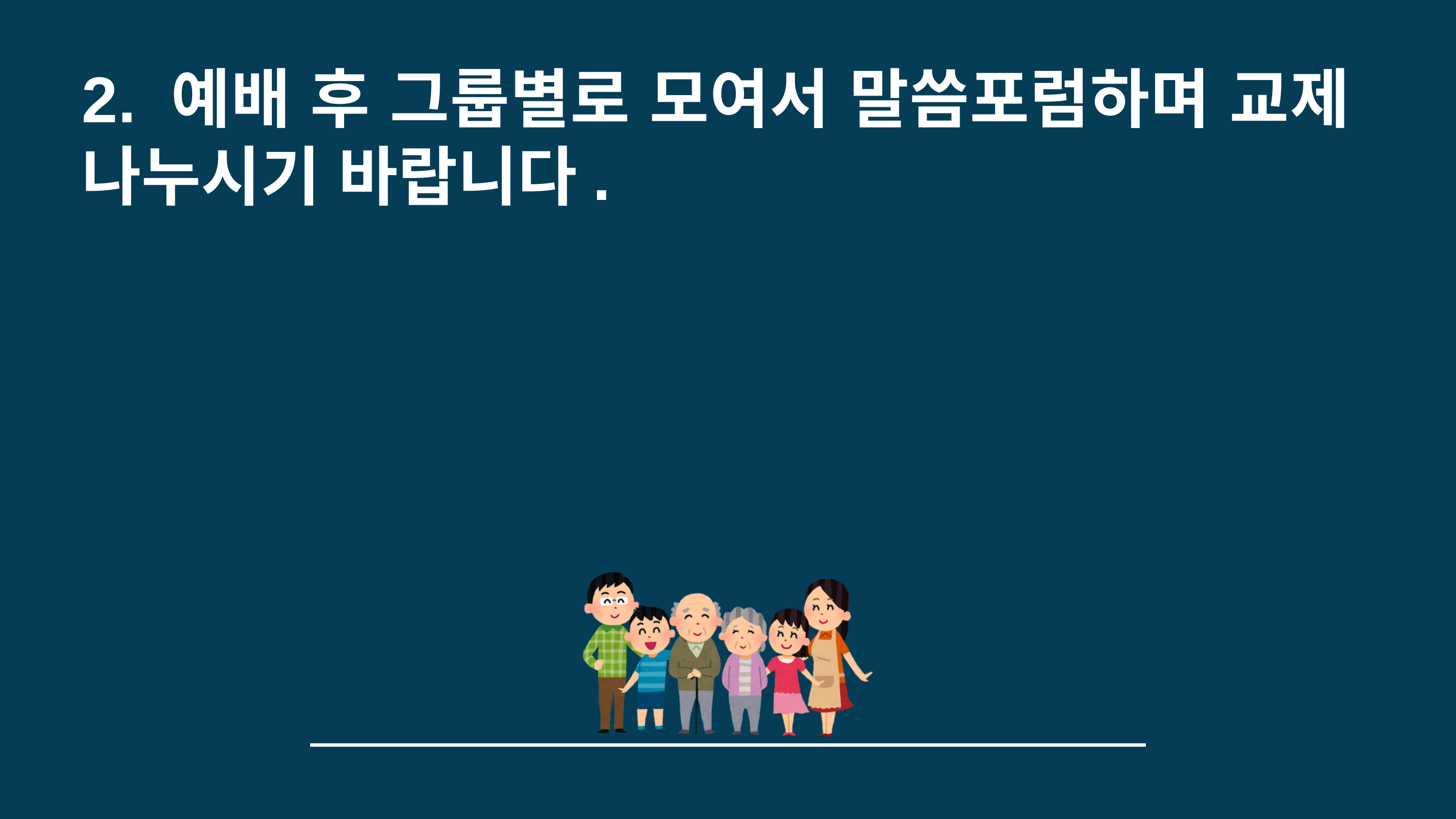

2. 예배 후 그룹별로 모여서 말씀포럼하며 교제 나누시기 바랍니다.